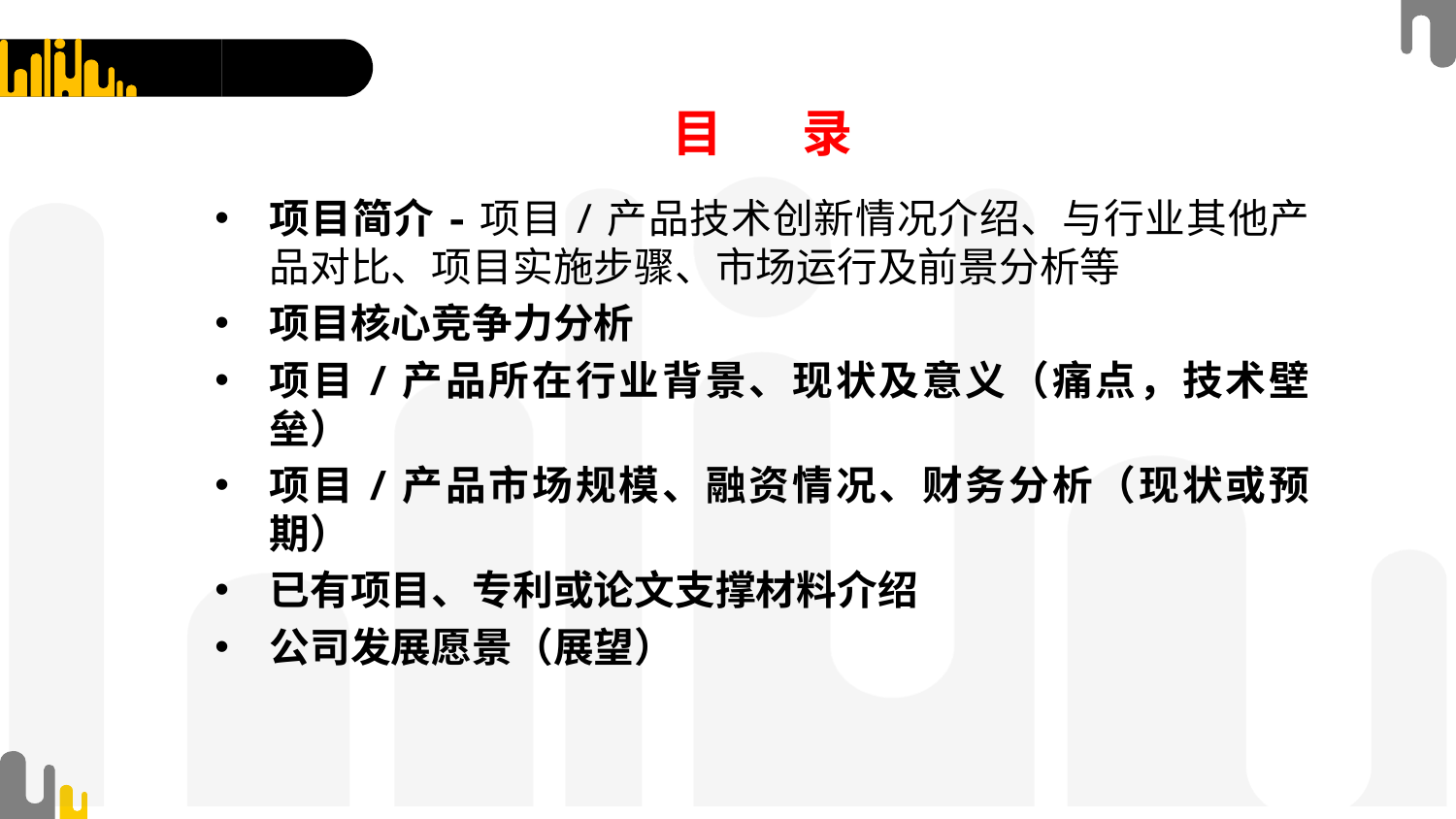

目       录
项目简介-项目/产品技术创新情况介绍、与行业其他产品对比、项目实施步骤、市场运行及前景分析等
项目核心竞争力分析
项目/产品所在行业背景、现状及意义（痛点，技术壁垒）
项目/产品市场规模、融资情况、财务分析（现状或预期）
已有项目、专利或论文支撑材料介绍
公司发展愿景（展望）